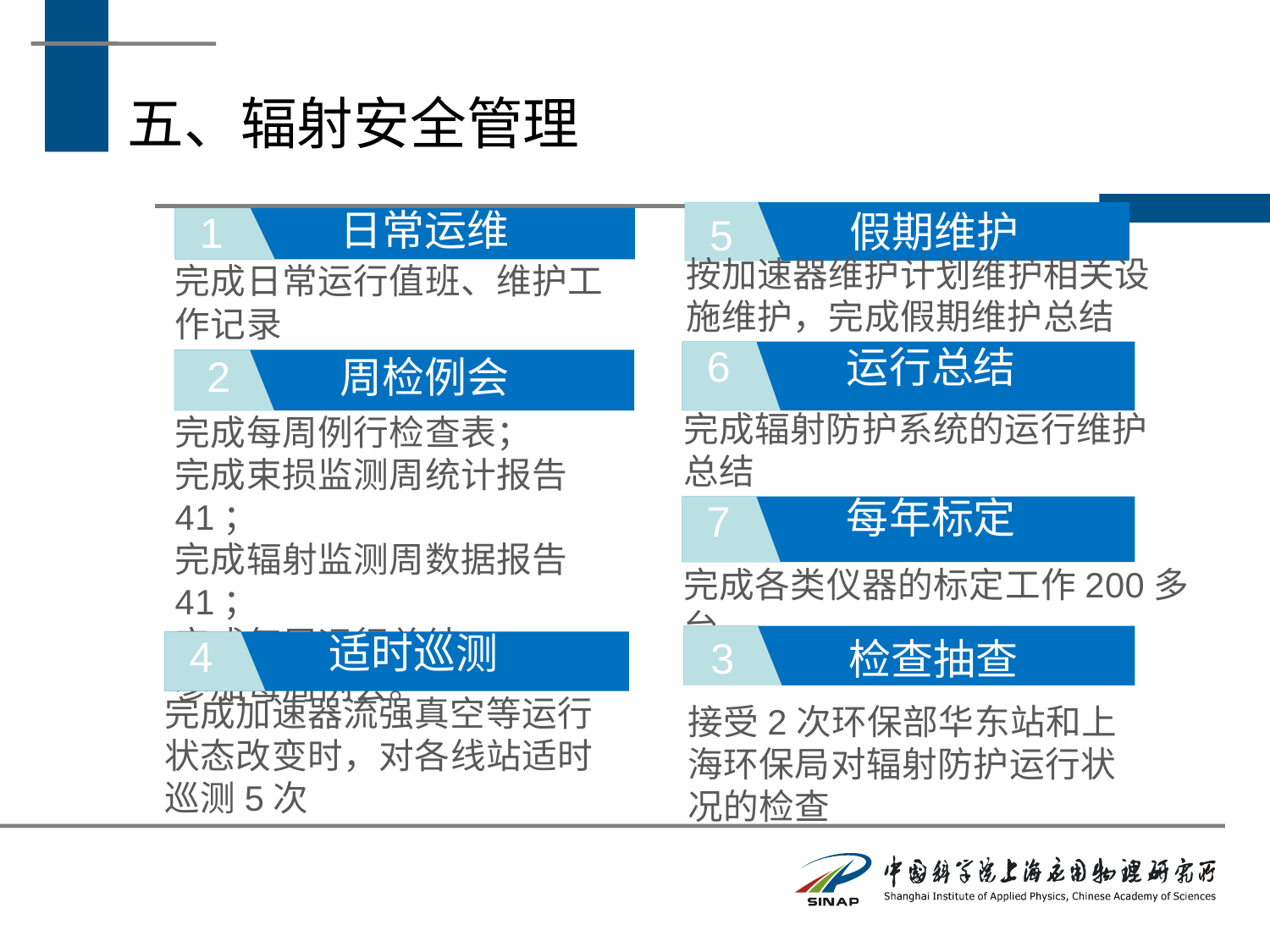

五、辐射安全管理

1
日常运维

5
假期维护
按加速器维护计划维护相关设施维护，完成假期维护总结
完成日常运行值班、维护工作记录
6

运行总结

2
周检例会
完成辐射防护系统的运行维护总结
完成每周例行检查表；
完成束损监测周统计报告41；
完成辐射监测周数据报告41；
完成每周运行总结
参加每周例会。
7
每年标定

完成各类仪器的标定工作200多台

3
3
4
适时巡测

3
每周例会
每周例会
检查抽查
完成加速器流强真空等运行状态改变时，对各线站适时巡测5次
接受2次环保部华东站和上海环保局对辐射防护运行状况的检查